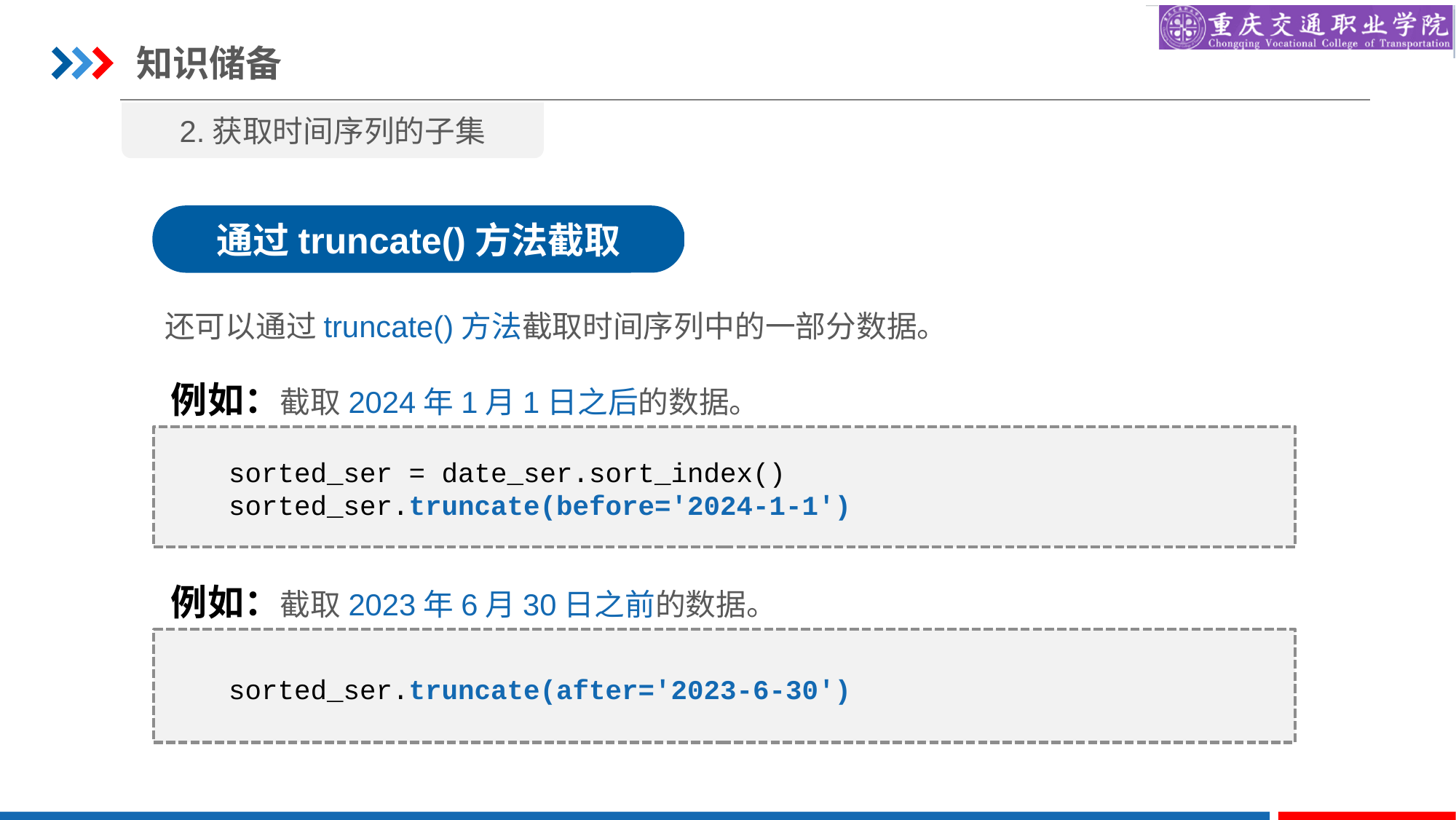

知识储备

2.获取时间序列的子集
通过truncate()方法截取
还可以通过truncate()方法截取时间序列中的一部分数据。
例如：截取2024年1月1日之后的数据。

sorted_ser = date_ser.sort_index()
sorted_ser.truncate(before='2024-1-1')
例如：截取2023年6月30日之前的数据。

sorted_ser.truncate(after='2023-6-30')